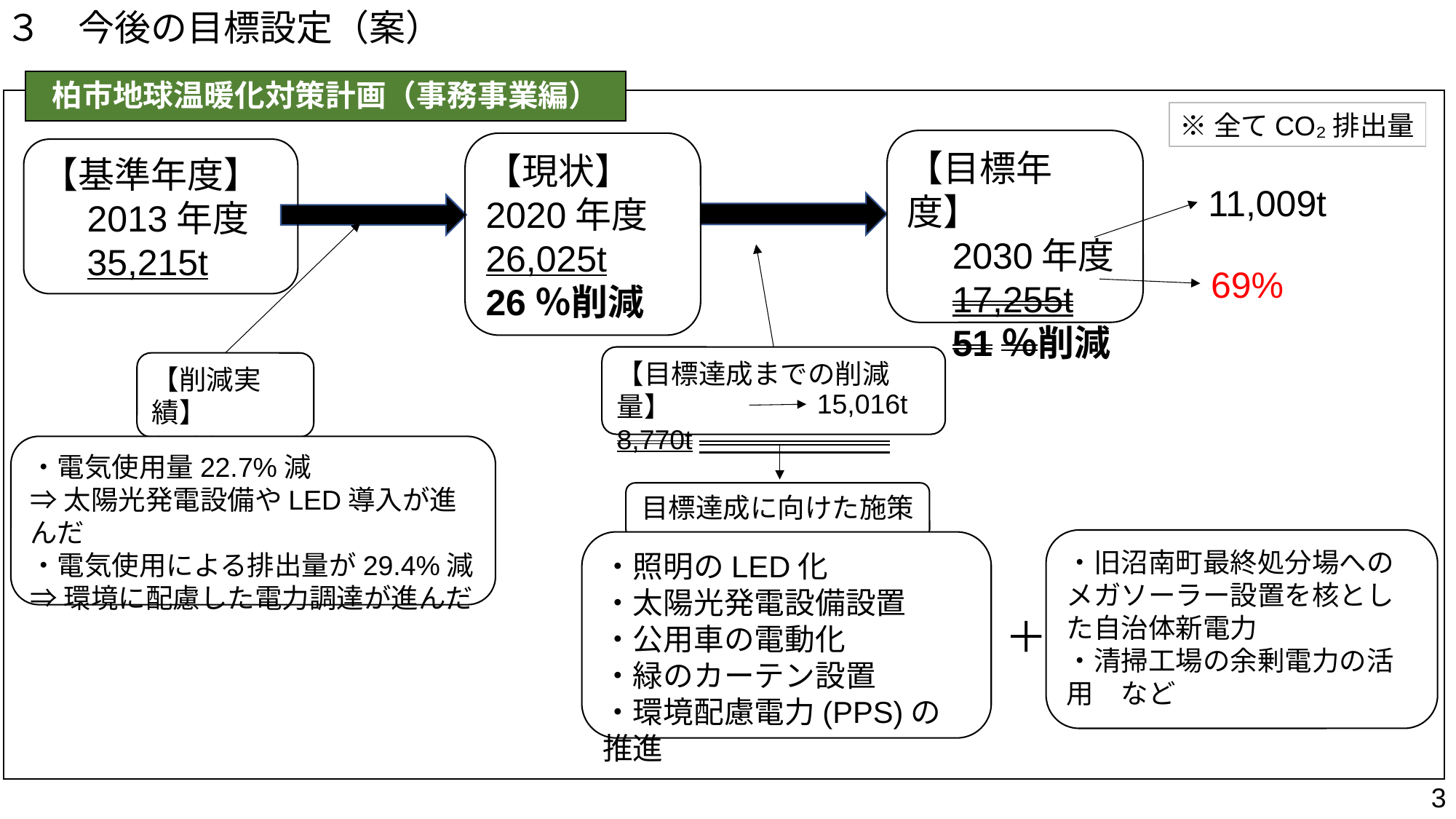

３　今後の目標設定（案）

柏市地球温暖化対策計画（事務事業編）
【目標年度】
　2030年度
　17,255t
　51％削減
【現状】
2020年度
26,025t
26％削減
【基準年度】
　2013年度
　35,215t

【目標達成までの削減量】
8,770t
【削減実績】
9,190t
目標達成に向けた施策
・照明のLED化
・太陽光発電設備設置
・公用車の電動化
・緑のカーテン設置
・環境配慮電力(PPS)の推進

・電気使用量22.7%減
⇒太陽光発電設備やLED導入が進んだ
・電気使用による排出量が29.4%減
⇒環境に配慮した電力調達が進んだ

※全てCO₂排出量
11,009t
69%
15,016t
・旧沼南町最終処分場へのメガソーラー設置を核とした自治体新電力
・清掃工場の余剰電力の活用　など
＋
3